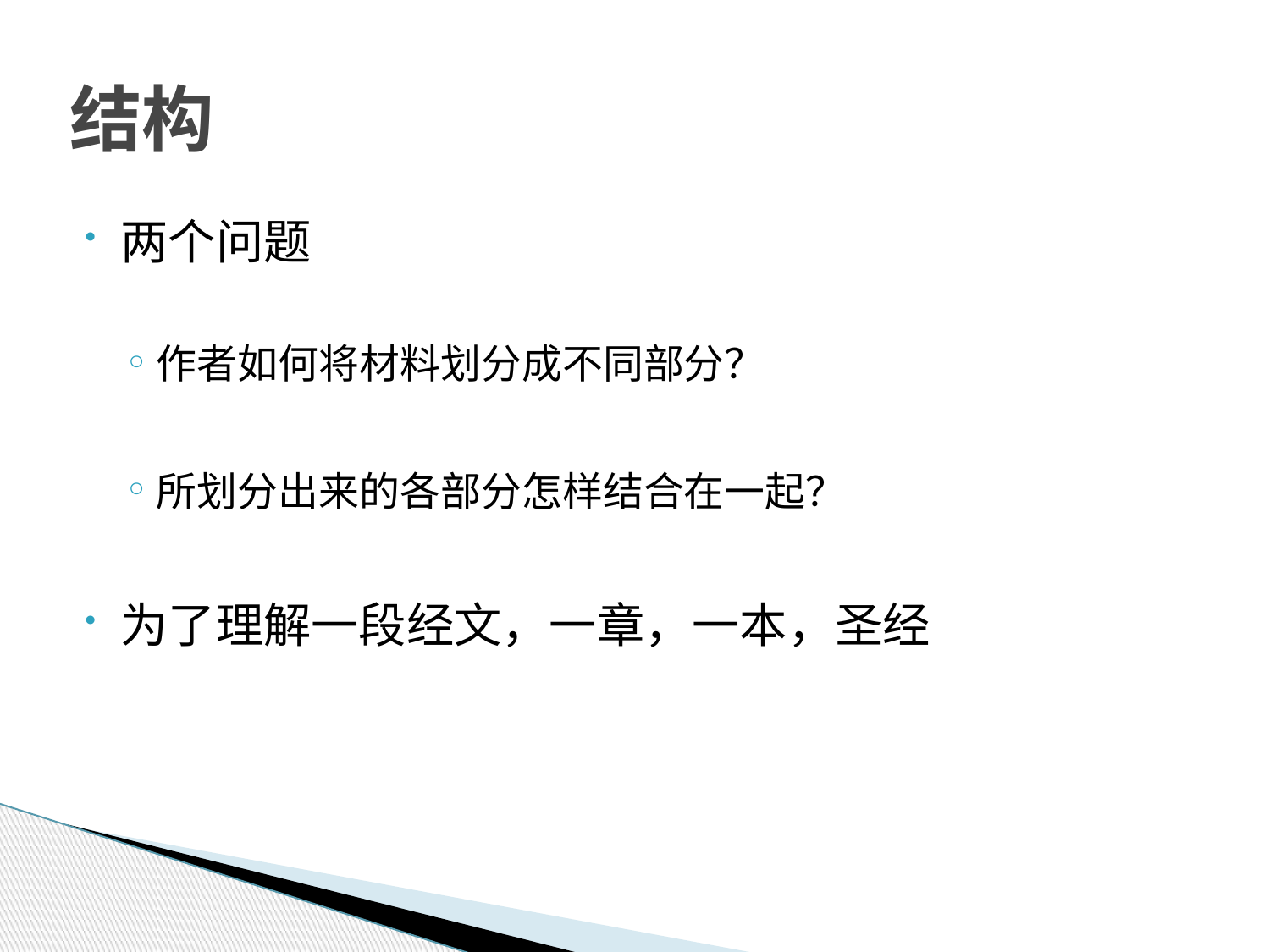

# 结构
两个问题

作者如何将材料划分成不同部分？

所划分出来的各部分怎样结合在一起？

为了理解一段经文，一章，一本，圣经